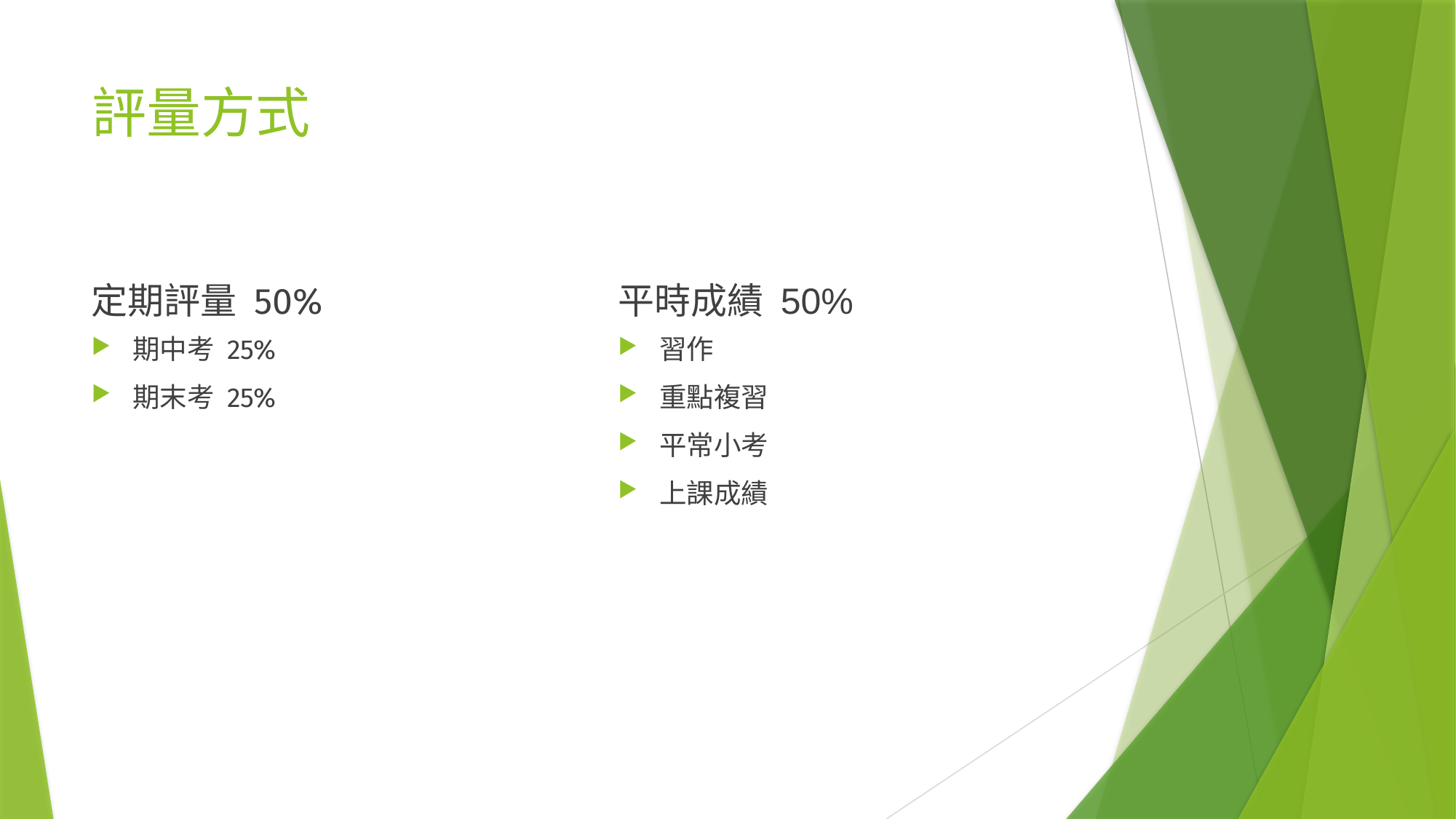

# 評量方式
定期評量 50%
平時成績 50%
期中考 25%
期末考 25%

習作
重點複習
平常小考
上課成績